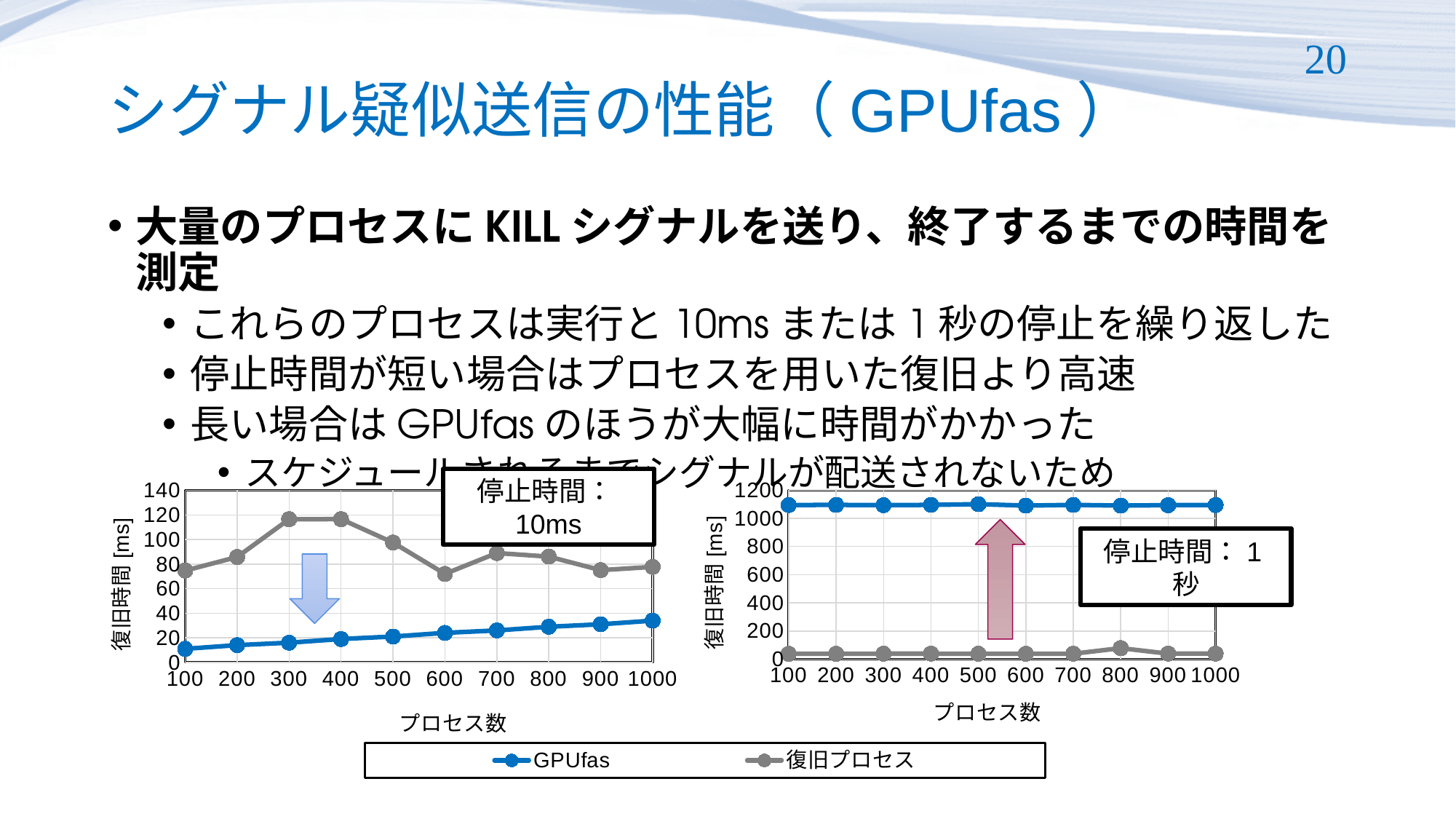

# シグナル疑似送信の性能（GPUfas）
20
大量のプロセスにKILLシグナルを送り、終了するまでの時間を測定
これらのプロセスは実行と10msまたは1秒の停止を繰り返した
停止時間が短い場合はプロセスを用いた復旧より高速
長い場合はGPUfasのほうが大幅に時間がかかった
スケジュールされるまでシグナルが配送されないため

### Chart

| Category |  |  |
|---|---|---|
| 100 | 11.0 | 74.7 |
| 200 | 14.0 | 85.771 |
| 300 | 16.0 | 116.509 |
| 400 | 19.0 | 116.568 |
| 500 | 21.0 | 97.53 |
| 600 | 24.0 | 72.032 |
| 700 | 26.0 | 88.965 |
| 800 | 29.0 | 86.08 |
| 900 | 31.0 | 75.069 |
| 1000 | 34.0 | 77.726 |

### Chart

| Category |  | プロセス版 |
|---|---|---|
| 100 | 1094.0 | 37.962 |
| 200 | 1095.0 | 37.868 |
| 300 | 1093.0 | 39.328 |
| 400 | 1095.0 | 39.205 |
| 500 | 1100.0 | 38.479 |
| 600 | 1090.0 | 38.393 |
| 700 | 1095.0 | 38.554 |
| 800 | 1090.0 | 78.256 |
| 900 | 1093.0 | 39.308 |
| 1000 | 1094.0 | 39.457 |
停止時間：10ms

停止時間：1秒